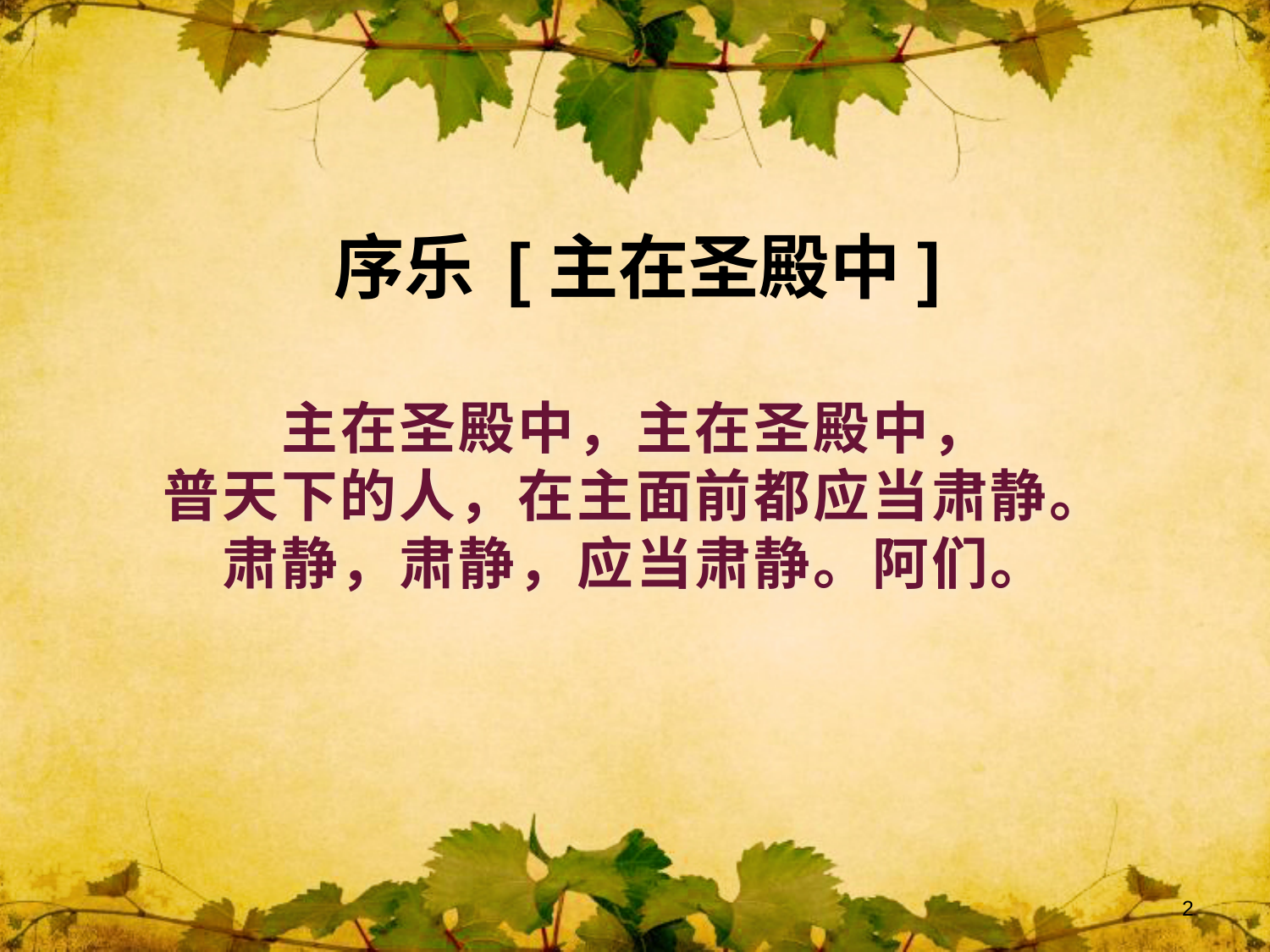

序乐 [主在圣殿中]
主在圣殿中，主在圣殿中，
普天下的人，在主面前都应当肃静。
肃静，肃静，应当肃静。阿们。
2